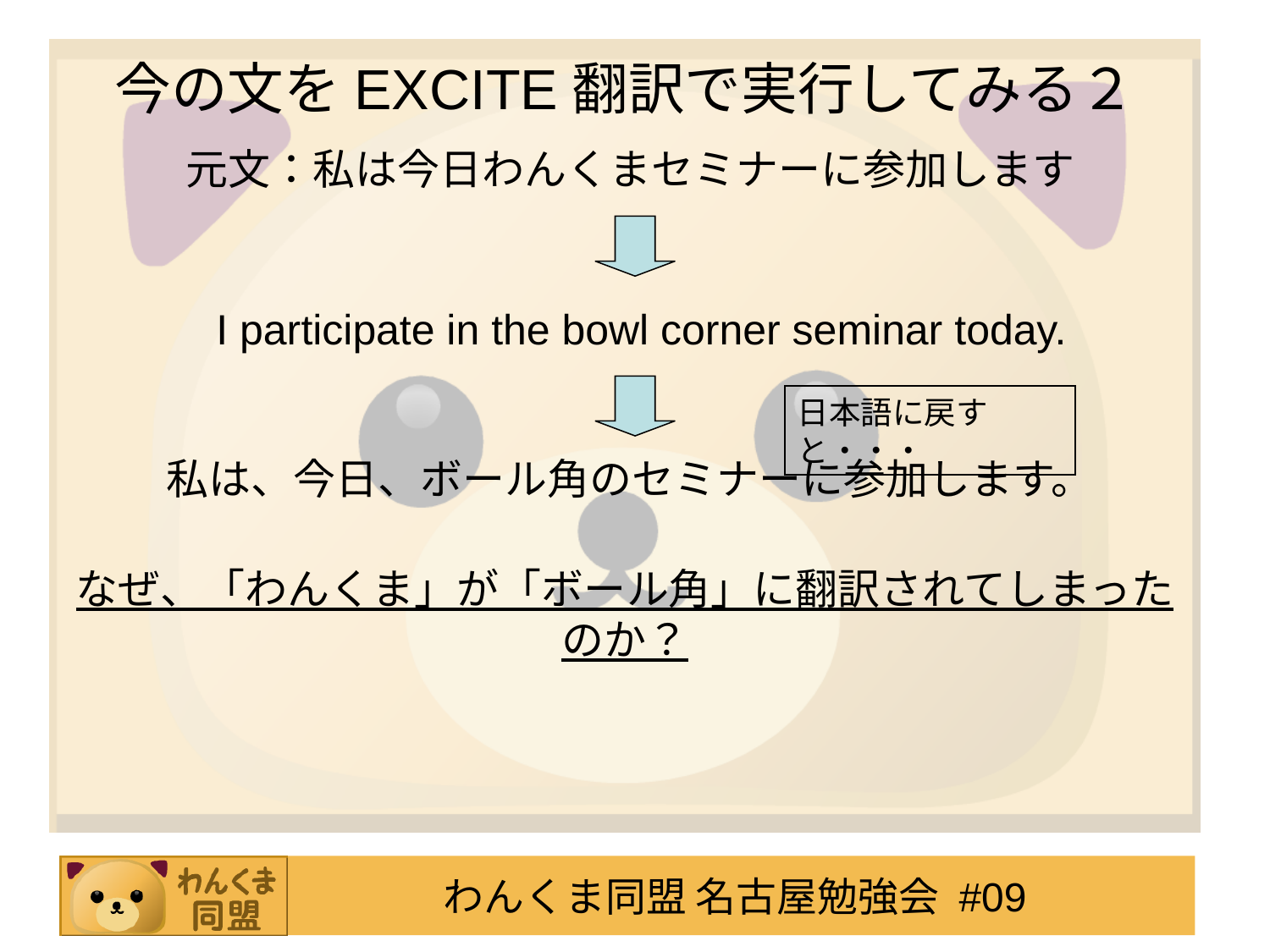

今の文をEXCITE翻訳で実行してみる２
元文：私は今日わんくまセミナーに参加します

   I participate in the bowl corner seminar today.

日本語に戻すと・・・
私は、今日、ボール角のセミナーに参加します。
なぜ、「わんくま」が「ボール角」に翻訳されてしまったのか？